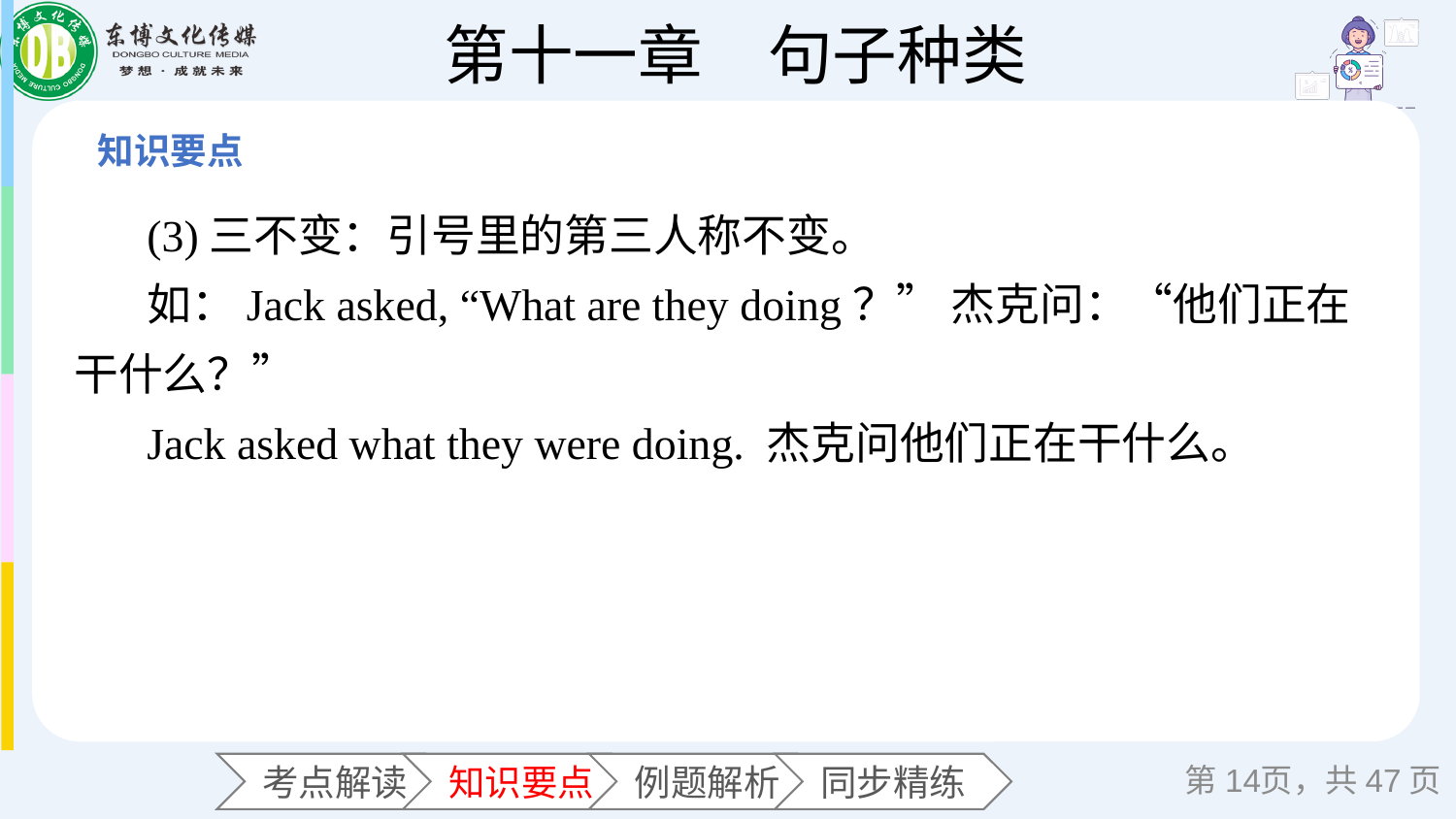

(3)三不变：引号里的第三人称不变。
如：Jack asked, “What are they doing？” 杰克问：“他们正在干什么？”
Jack asked what they were doing. 杰克问他们正在干什么。
第14页，共47页